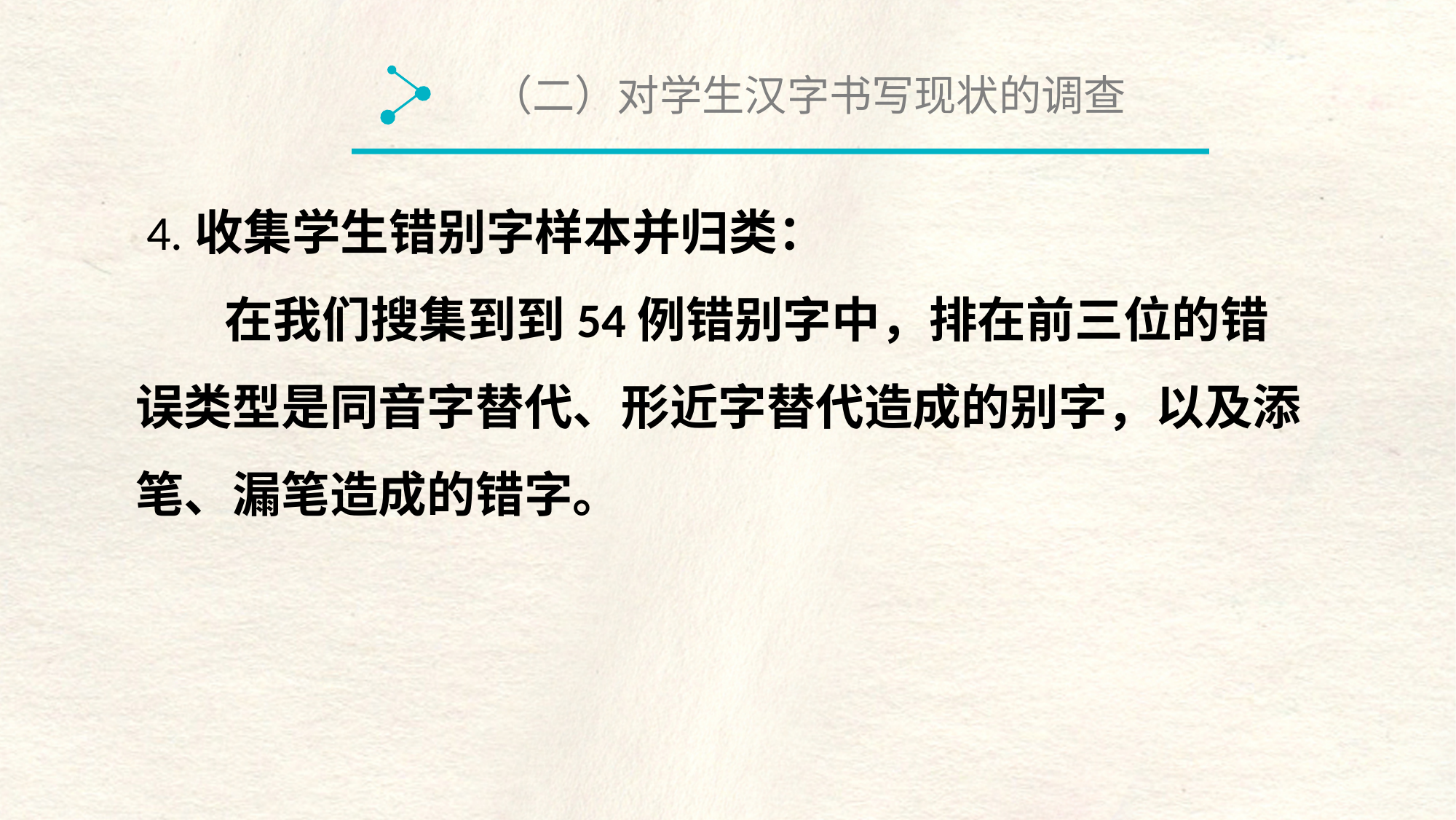

（二）对学生汉字书写现状的调查

 4.收集学生错别字样本并归类：
       在我们搜集到到54例错别字中，排在前三位的错误类型是同音字替代、形近字替代造成的别字，以及添笔、漏笔造成的错字。